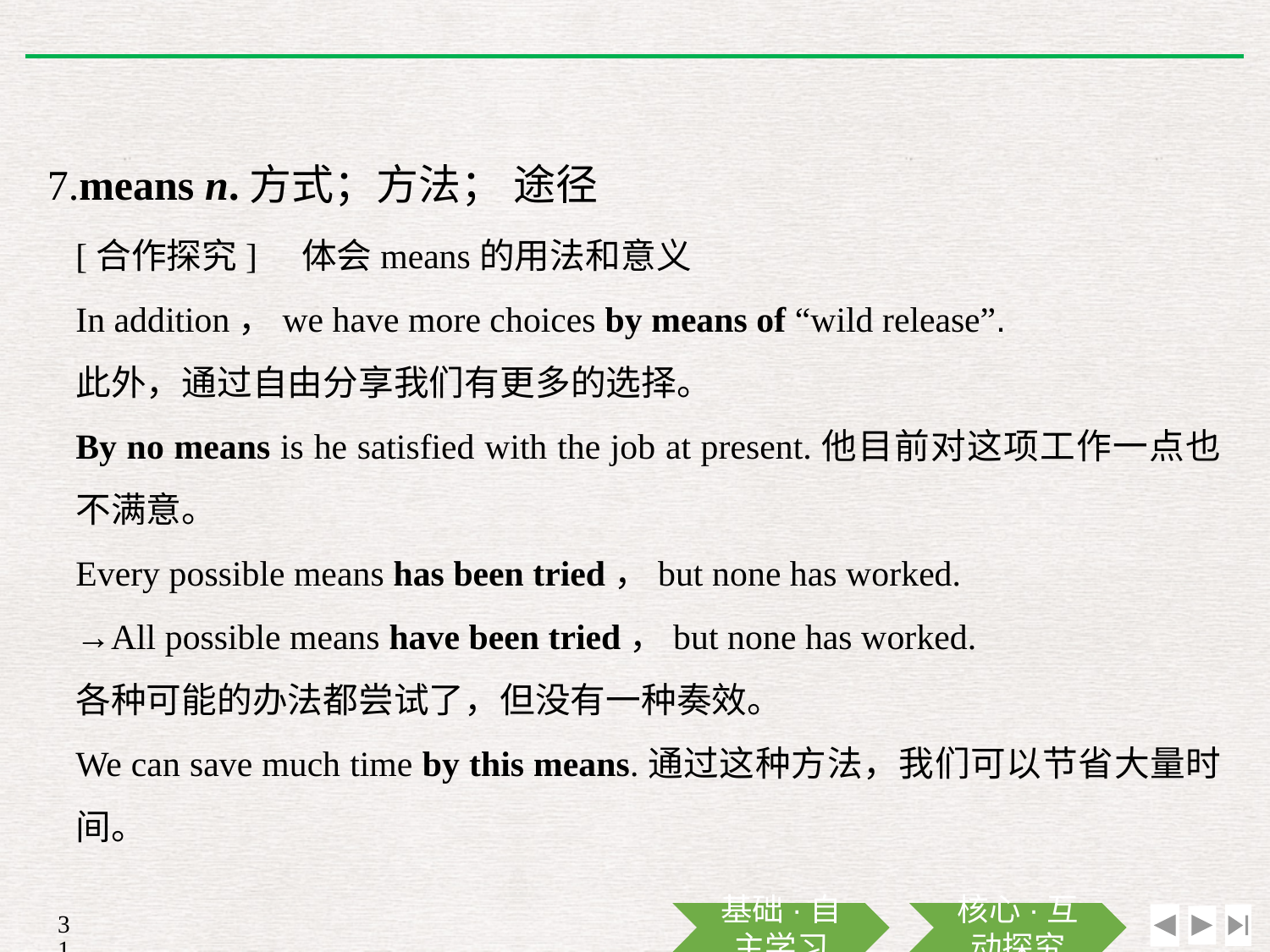

7.means n.方式；方法； 途径
[合作探究]　体会means的用法和意义
In addition，we have more choices by means of “wild release”.
此外，通过自由分享我们有更多的选择。
By no means is he satisfied with the job at present.他目前对这项工作一点也不满意。
Every possible means has been tried，but none has worked.
→All possible means have been tried，but none has worked.
各种可能的办法都尝试了，但没有一种奏效。
We can save much time by this means.通过这种方法，我们可以节省大量时间。